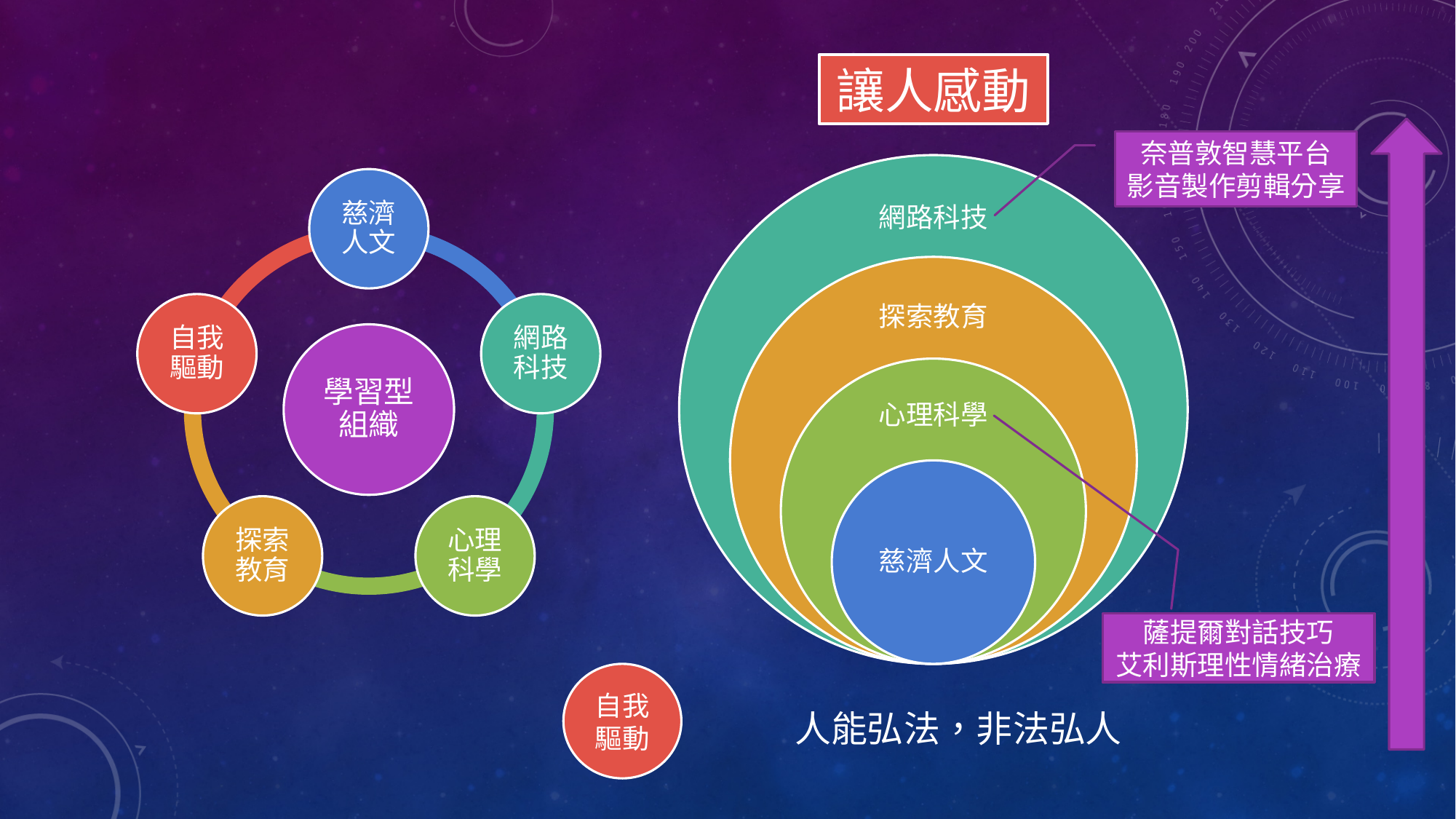

讓人感動

奈普敦智慧平台
影音製作剪輯分享
網路科技
探索教育
心理科學
慈濟人文
學習型組織
慈濟人文
網路科技
心理科學
探索教育
自我驅動
薩提爾對話技巧
艾利斯理性情緒治療
自我驅動
人能弘法，非法弘人